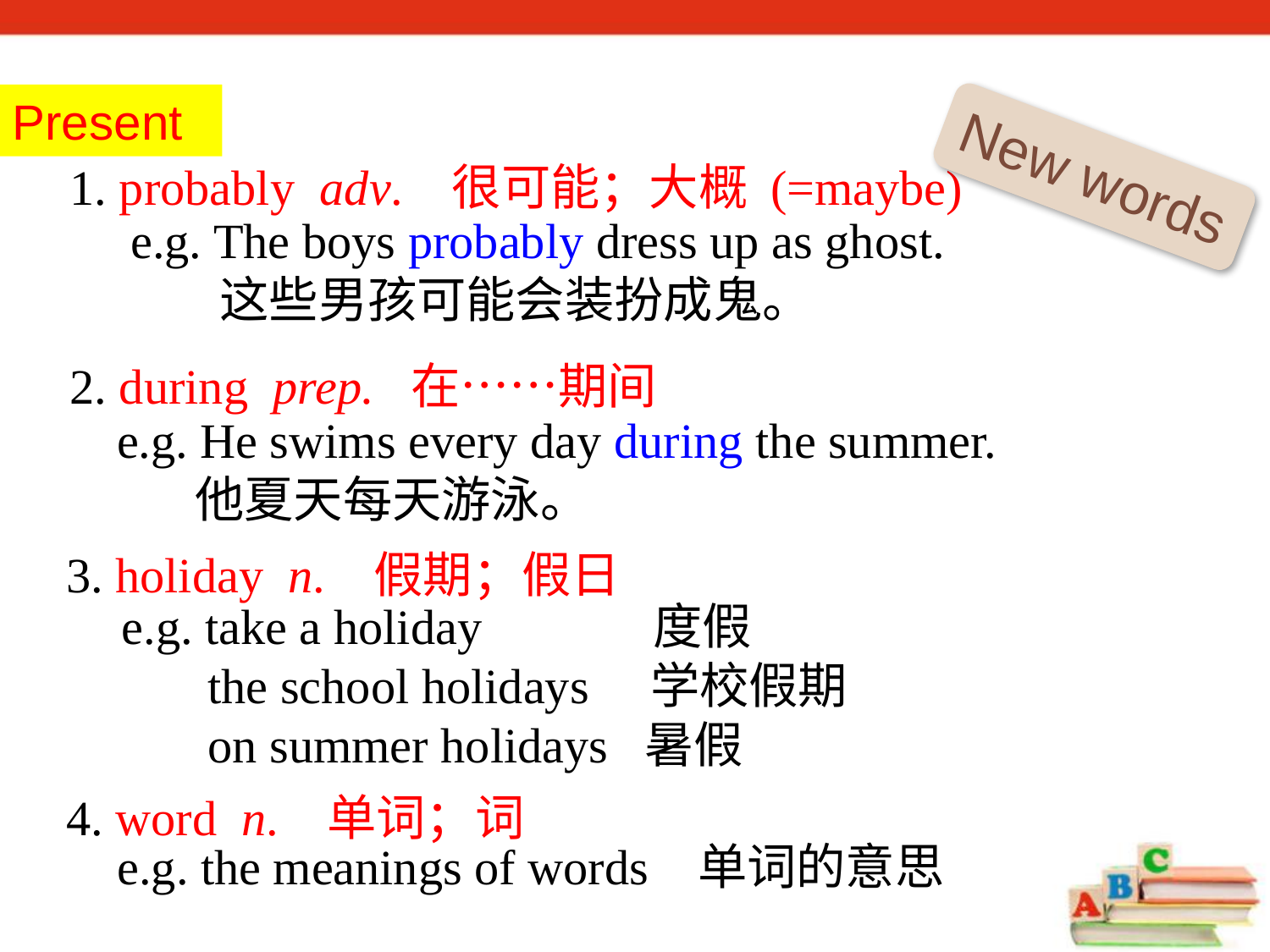

Present
New words
1. probably  adv.   很可能；大概 (=maybe)
e.g. The boys probably dress up as ghost.
       这些男孩可能会装扮成鬼。
2. during  prep.  在……期间
e.g. He swims every day during the summer.
      他夏天每天游泳。
3. holiday  n.   假期；假日
e.g. take a holiday             度假
       the school holidays    学校假期
       on summer holidays  暑假
4. word  n.   单词；词
e.g. the meanings of words   单词的意思